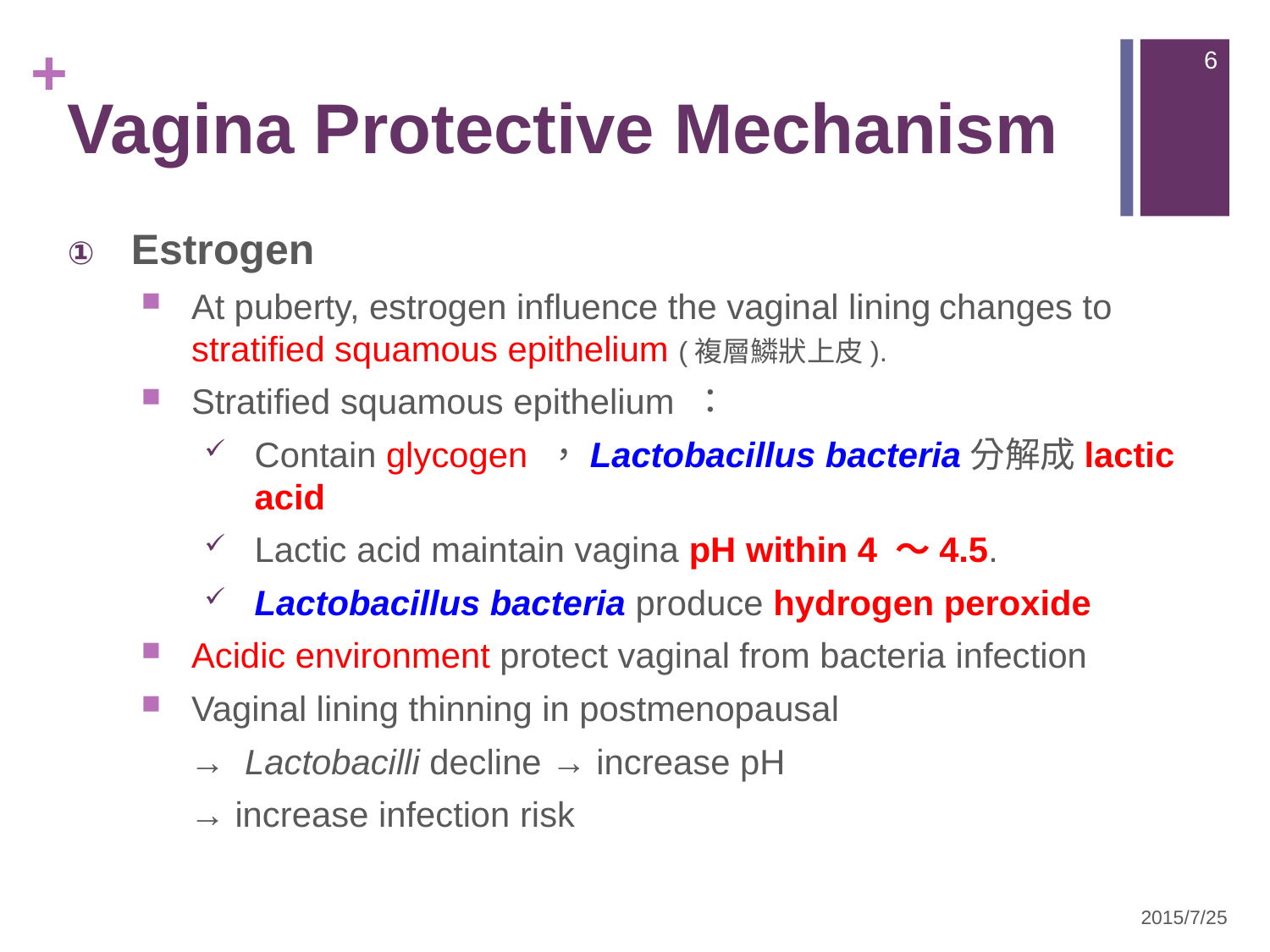

6
# Vagina Protective Mechanism
Estrogen
At puberty, estrogen influence the vaginal lining changes to stratified squamous epithelium (複層鱗狀上皮).
Stratified squamous epithelium ：
Contain glycogen ，Lactobacillus bacteria分解成lactic acid
Lactic acid maintain vagina pH within 4 ～4.5.
Lactobacillus bacteria produce hydrogen peroxide
Acidic environment protect vaginal from bacteria infection
Vaginal lining thinning in postmenopausal
     →  Lactobacilli decline → increase pH
     → increase infection risk
2015/7/25